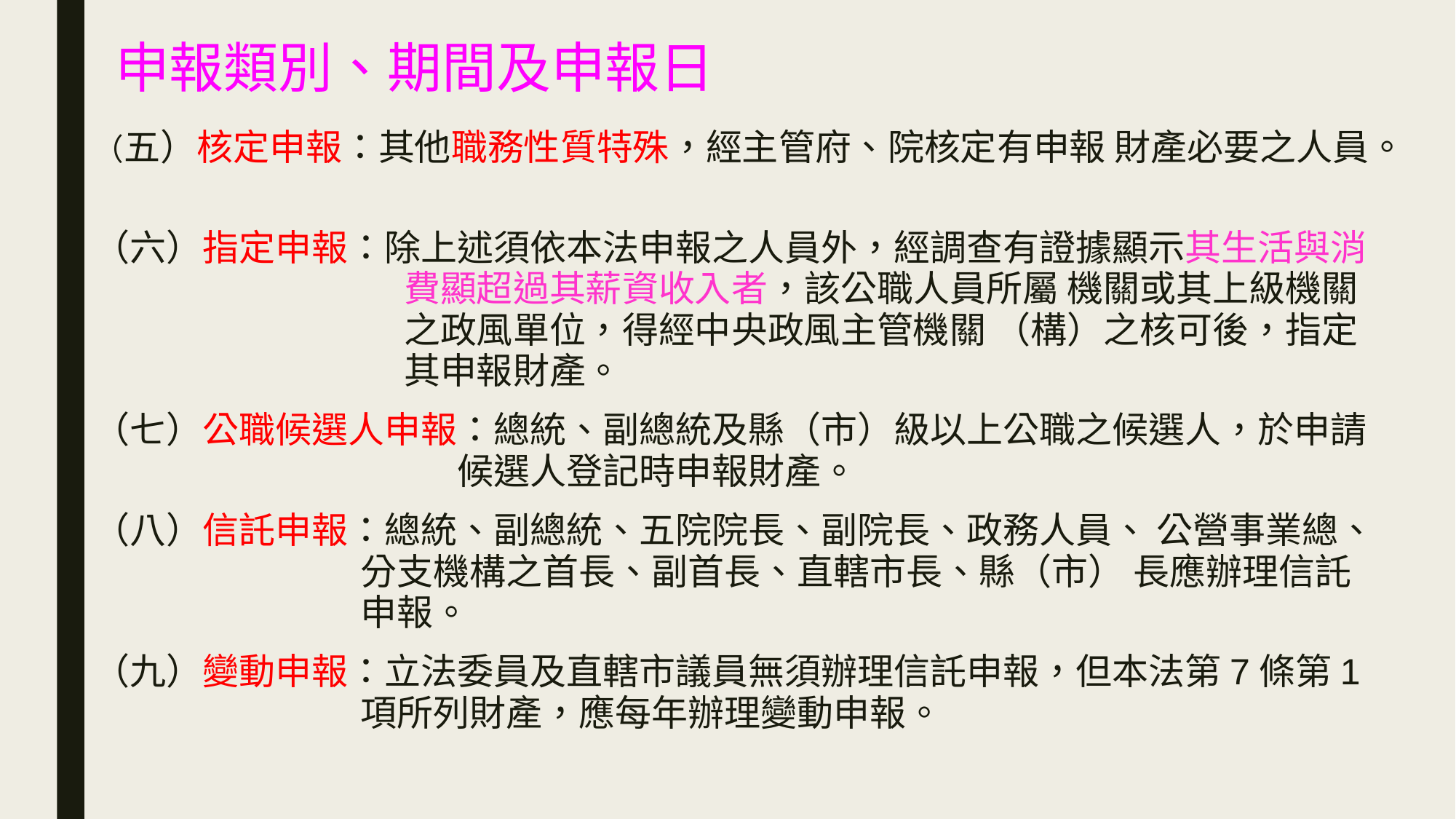

申報類別、期間及申報日
（五）核定申報：其他職務性質特殊，經主管府、院核定有申報 財產必要之人員。
（六）指定申報：除上述須依本法申報之人員外，經調查有證據顯示其生活與消費顯超過其薪資收入者，該公職人員所屬 機關或其上級機關之政風單位，得經中央政風主管機關 （構）之核可後，指定其申報財產。
（七）公職候選人申報：總統、副總統及縣（市）級以上公職之候選人，於申請候選人登記時申報財產。
（八）信託申報：總統、副總統、五院院長、副院長、政務人員、 公營事業總、分支機構之首長、副首長、直轄市長、縣（市） 長應辦理信託申報。
（九）變動申報：立法委員及直轄市議員無須辦理信託申報，但本法第7條第1項所列財產，應每年辦理變動申報。